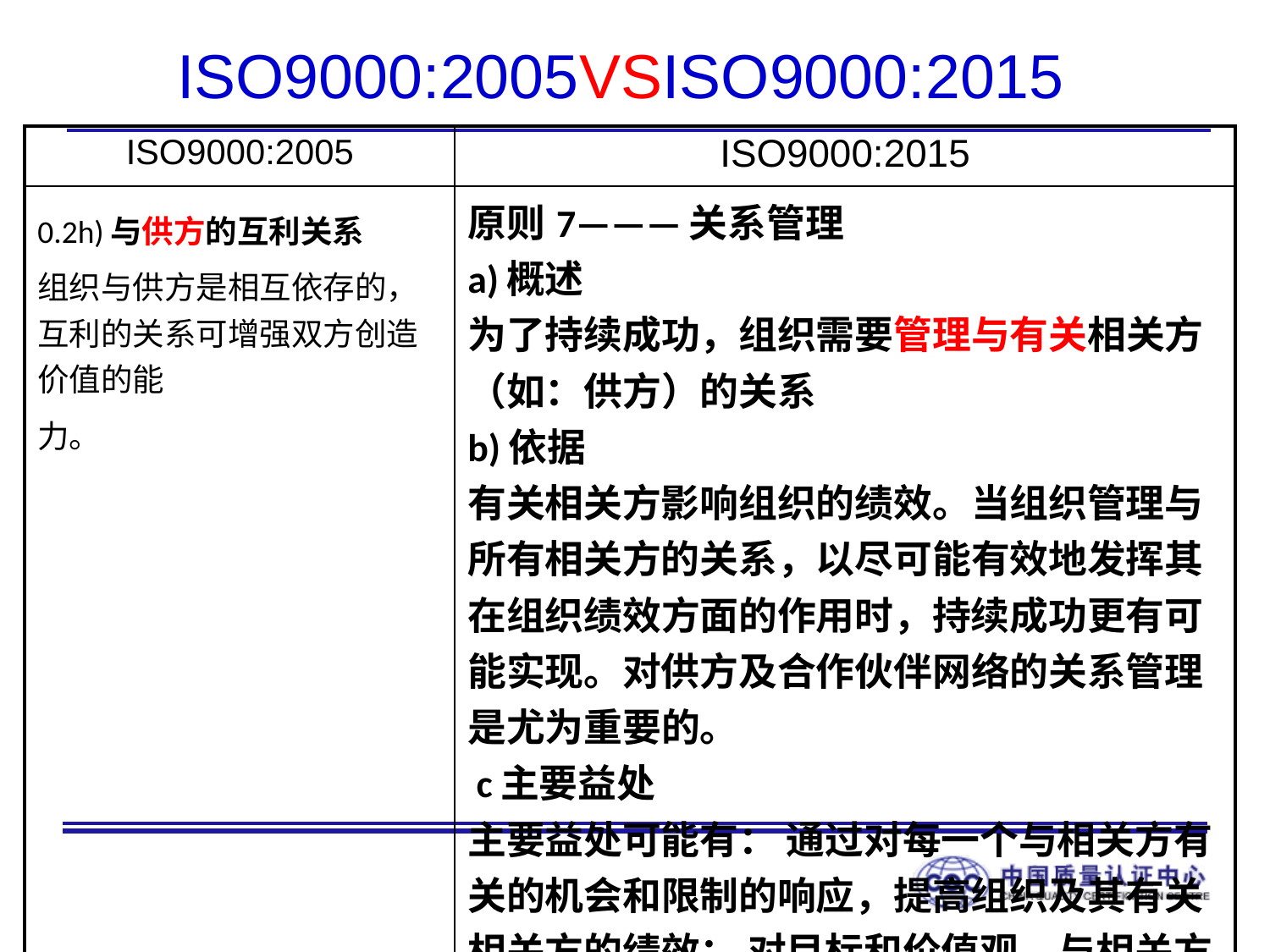

# ISO9000:2005VSISO9000:2015
| ISO9000:2005 | ISO9000:2015 |
| --- | --- |
| 0.2h)与供方的互利关系 组织与供方是相互依存的，互利的关系可增强双方创造价值的能 力。 | 原则7———关系管理 a)概述 为了持续成功，组织需要管理与有关相关方（如：供方）的关系 b)依据 有关相关方影响组织的绩效。当组织管理与所有相关方的关系，以尽可能有效地发挥其在组织绩效方面的作用时，持续成功更有可能实现。对供方及合作伙伴网络的关系管理是尤为重要的。 c主要益处 主要益处可能有： 通过对每一个与相关方有关的机会和限制的响应，提高组织及其有关相关方的绩效； 对目标和价值观，与相关方有共同 |